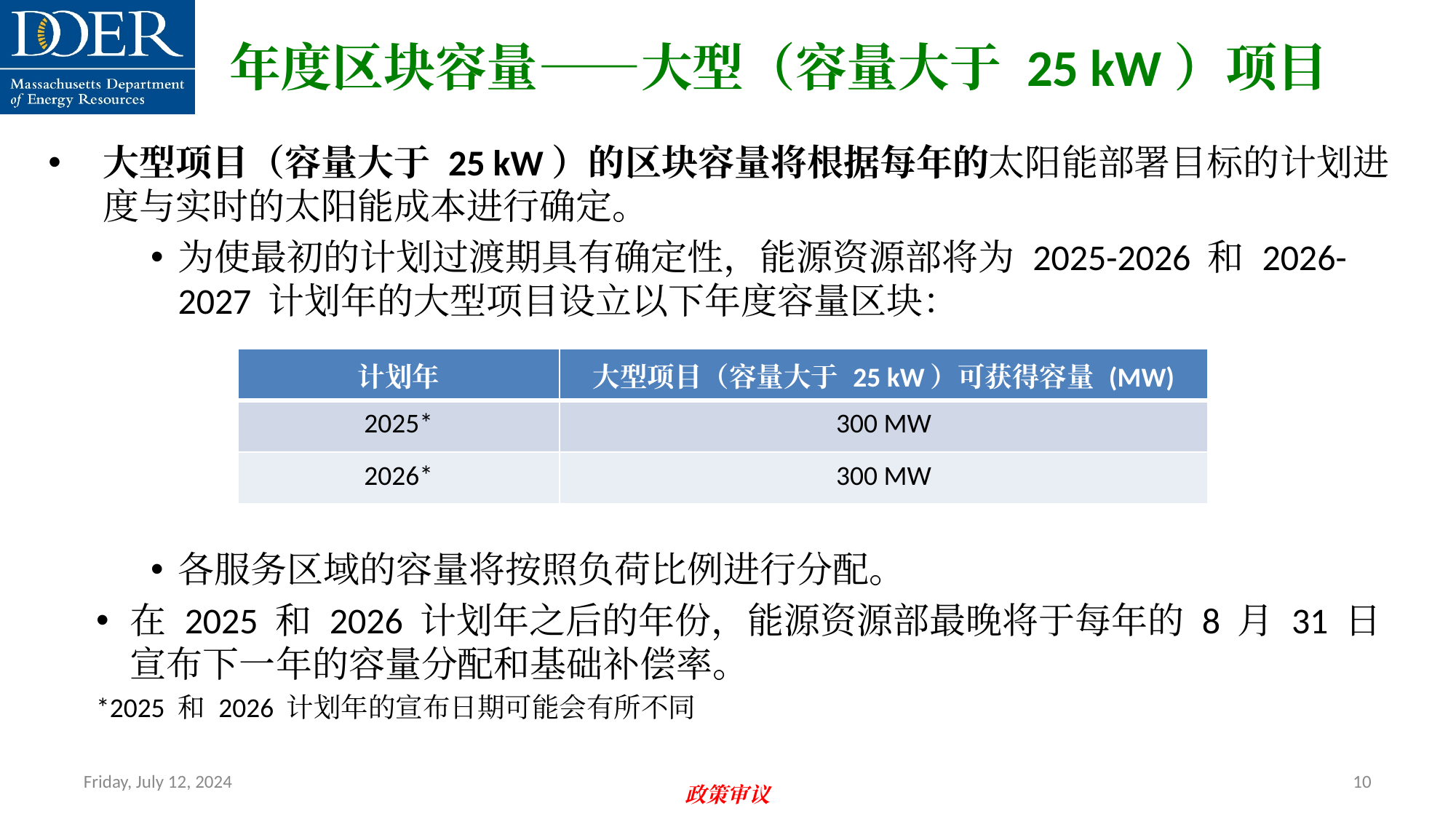

年度区块容量——大型（容量大于 25 kW）项目
大型项目（容量大于 25 kW）的区块容量将根据每年的太阳能部署目标的计划进度与实时的太阳能成本进行确定。
为使最初的计划过渡期具有确定性，能源资源部将为 2025-2026 和 2026-2027 计划年的大型项目设立以下年度容量区块：

各服务区域的容量将按照负荷比例进行分配。
在 2025 和 2026 计划年之后的年份，能源资源部最晚将于每年的 8 月 31 日宣布下一年的容量分配和基础补偿率。
*2025 和 2026 计划年的宣布日期可能会有所不同
| 计划年 | 大型项目（容量大于 25 kW）可获得容量 (MW) |
| --- | --- |
| 2025\* | 300 MW |
| 2026\* | 300 MW |
Friday, July 12, 2024
10
政策审议